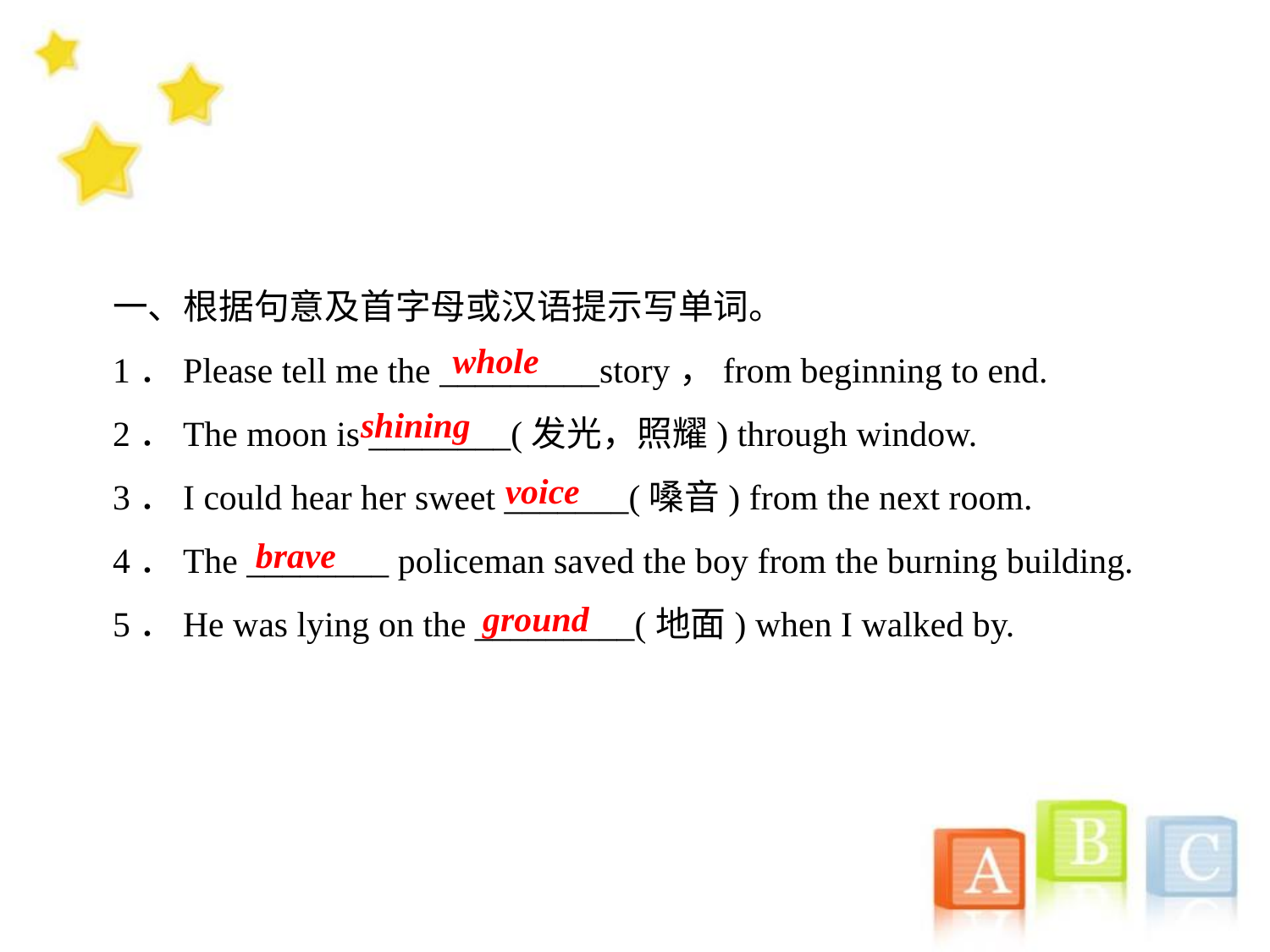

一、根据句意及首字母或汉语提示写单词。
1．Please tell me the _________story，from beginning to end.
2．The moon is ________(发光，照耀) through window.
3．I could hear her sweet _______(嗓音) from the next room.
4．The ________ policeman saved the boy from the burning building.
5．He was lying on the _________(地面) when I walked by.
whole
shining
voice
brave
ground